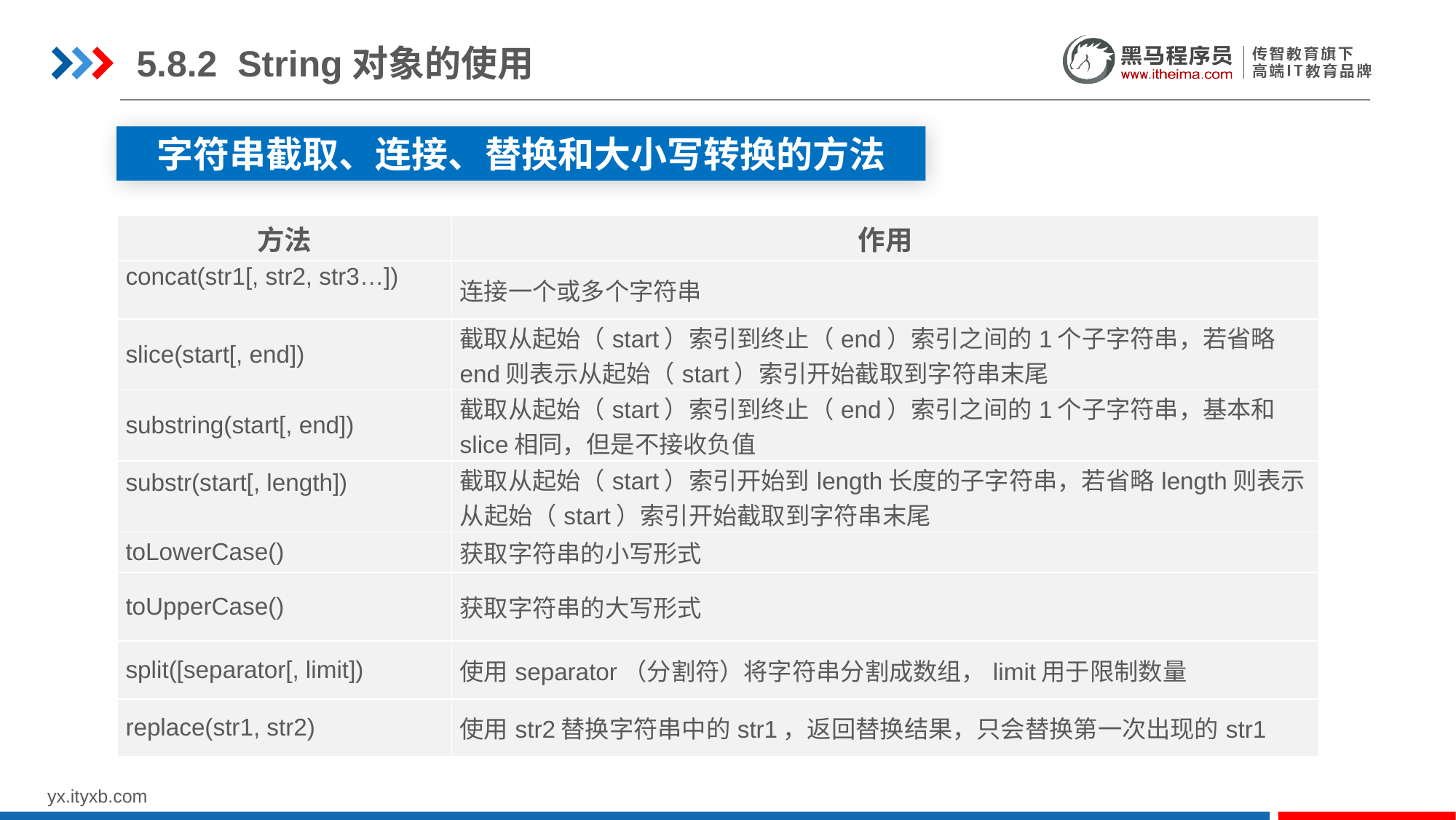

5.8.2  String对象的使用
字符串截取、连接、替换和大小写转换的方法
| 方法 | 作用 |
| --- | --- |
| concat(str1[, str2, str3…]) | 连接一个或多个字符串 |
| slice(start[, end]) | 截取从起始（start）索引到终止（end）索引之间的1个子字符串，若省略end则表示从起始（start）索引开始截取到字符串末尾 |
| substring(start[, end]) | 截取从起始（start）索引到终止（end）索引之间的1个子字符串，基本和slice相同，但是不接收负值 |
| substr(start[, length]) | 截取从起始（start）索引开始到length长度的子字符串，若省略length则表示从起始（start）索引开始截取到字符串末尾 |
| toLowerCase() | 获取字符串的小写形式 |
| toUpperCase() | 获取字符串的大写形式 |
| split([separator[, limit]) | 使用separator（分割符）将字符串分割成数组，limit用于限制数量 |
| replace(str1, str2) | 使用str2替换字符串中的str1，返回替换结果，只会替换第一次出现的str1 |